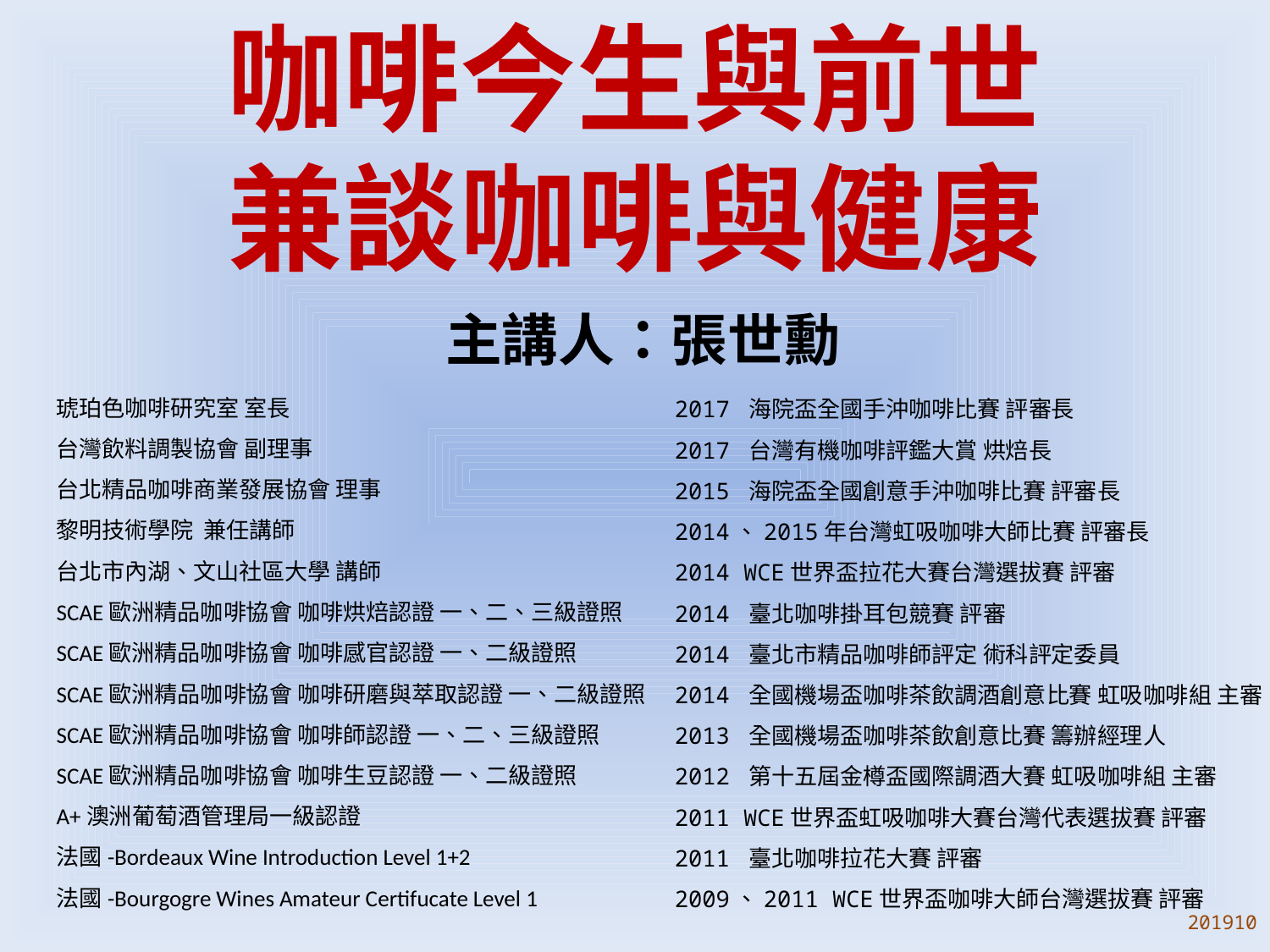

咖啡今生與前世
兼談咖啡與健康
主講人：張世勳
琥珀色咖啡研究室 室長
台灣飲料調製協會 副理事
台北精品咖啡商業發展協會 理事
黎明技術學院  兼任講師
台北市內湖、文山社區大學 講師
SCAE歐洲精品咖啡協會 咖啡烘焙認證 一、二、三級證照
SCAE歐洲精品咖啡協會 咖啡感官認證 一、二級證照
SCAE歐洲精品咖啡協會 咖啡研磨與萃取認證 一、二級證照
SCAE歐洲精品咖啡協會 咖啡師認證 一、二、三級證照
SCAE歐洲精品咖啡協會 咖啡生豆認證 一、二級證照
A+澳洲葡萄酒管理局一級認證
法國-Bordeaux Wine Introduction Level 1+2
法國-Bourgogre Wines Amateur Certifucate Level 1
2017 海院盃全國手沖咖啡比賽 評審長
2017 台灣有機咖啡評鑑大賞 烘焙長
2015 海院盃全國創意手沖咖啡比賽 評審長
2014、2015年台灣虹吸咖啡大師比賽 評審長
2014 WCE世界盃拉花大賽台灣選拔賽 評審
2014 臺北咖啡掛耳包競賽 評審
2014 臺北市精品咖啡師評定 術科評定委員
2014 全國機場盃咖啡茶飲調酒創意比賽 虹吸咖啡組 主審
2013 全國機場盃咖啡茶飲創意比賽 籌辦經理人
2012 第十五屆金樽盃國際調酒大賽 虹吸咖啡組 主審
2011 WCE世界盃虹吸咖啡大賽台灣代表選拔賽 評審
2011 臺北咖啡拉花大賽 評審
2009、2011 WCE世界盃咖啡大師台灣選拔賽 評審
201910